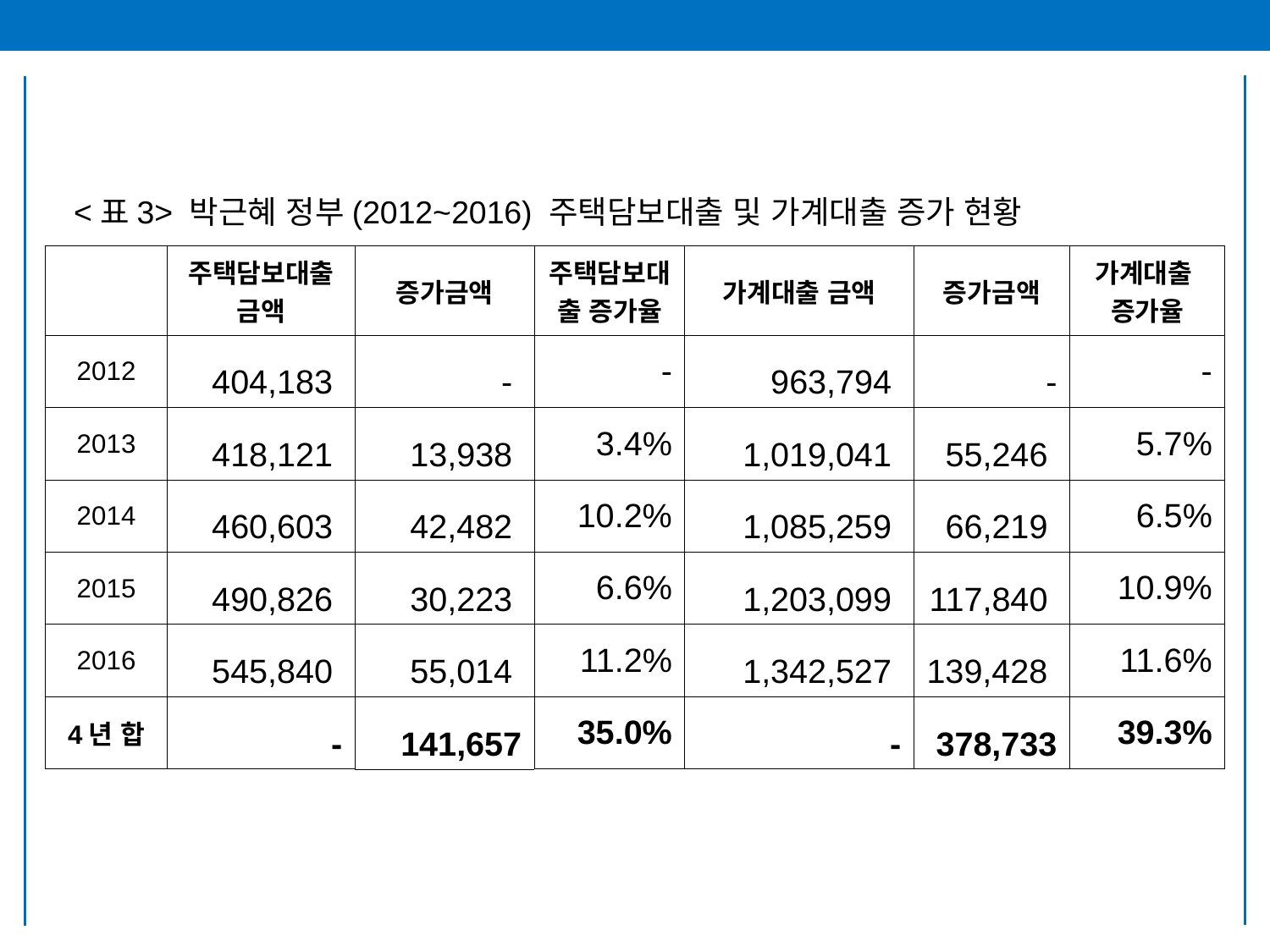

<표3> 박근혜 정부(2012~2016) 주택담보대출 및 가계대출 증가 현황

|  | 주택담보대출 금액 | 증가금액 | 주택담보대출 증가율 | 가계대출 금액 | 증가금액 | 가계대출 증가율 |
| --- | --- | --- | --- | --- | --- | --- |
| 2012 | 404,183 | - | - | 963,794 | - | - |
| 2013 | 418,121 | 13,938 | 3.4% | 1,019,041 | 55,246 | 5.7% |
| 2014 | 460,603 | 42,482 | 10.2% | 1,085,259 | 66,219 | 6.5% |
| 2015 | 490,826 | 30,223 | 6.6% | 1,203,099 | 117,840 | 10.9% |
| 2016 | 545,840 | 55,014 | 11.2% | 1,342,527 | 139,428 | 11.6% |
| 4년 합 | - | 141,657 | 35.0% | - | 378,733 | 39.3% |